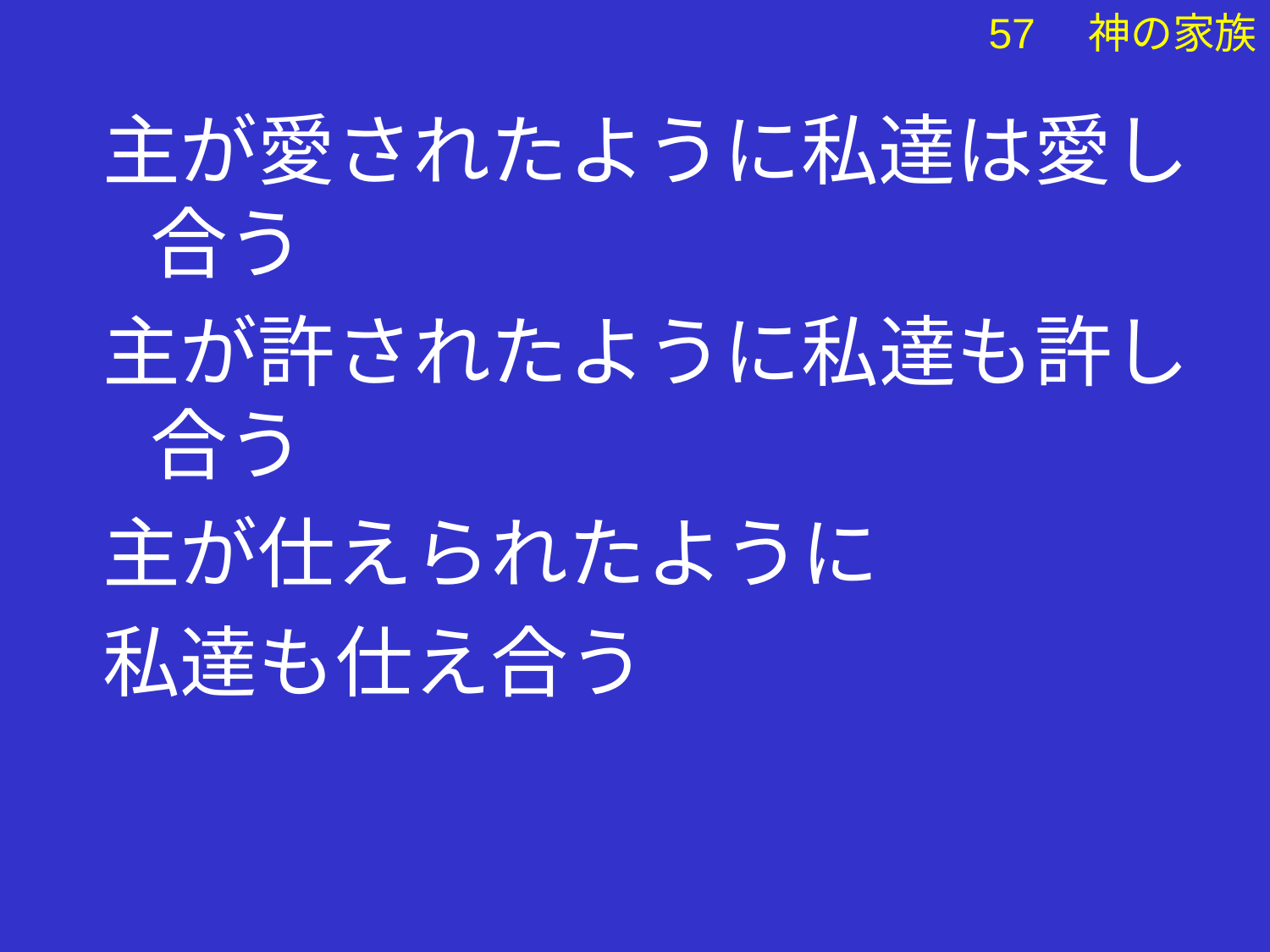

主が愛されたように私達は愛し合う
主が許されたように私達も許し合う
主が仕えられたように
私達も仕え合う

# 57　神の家族